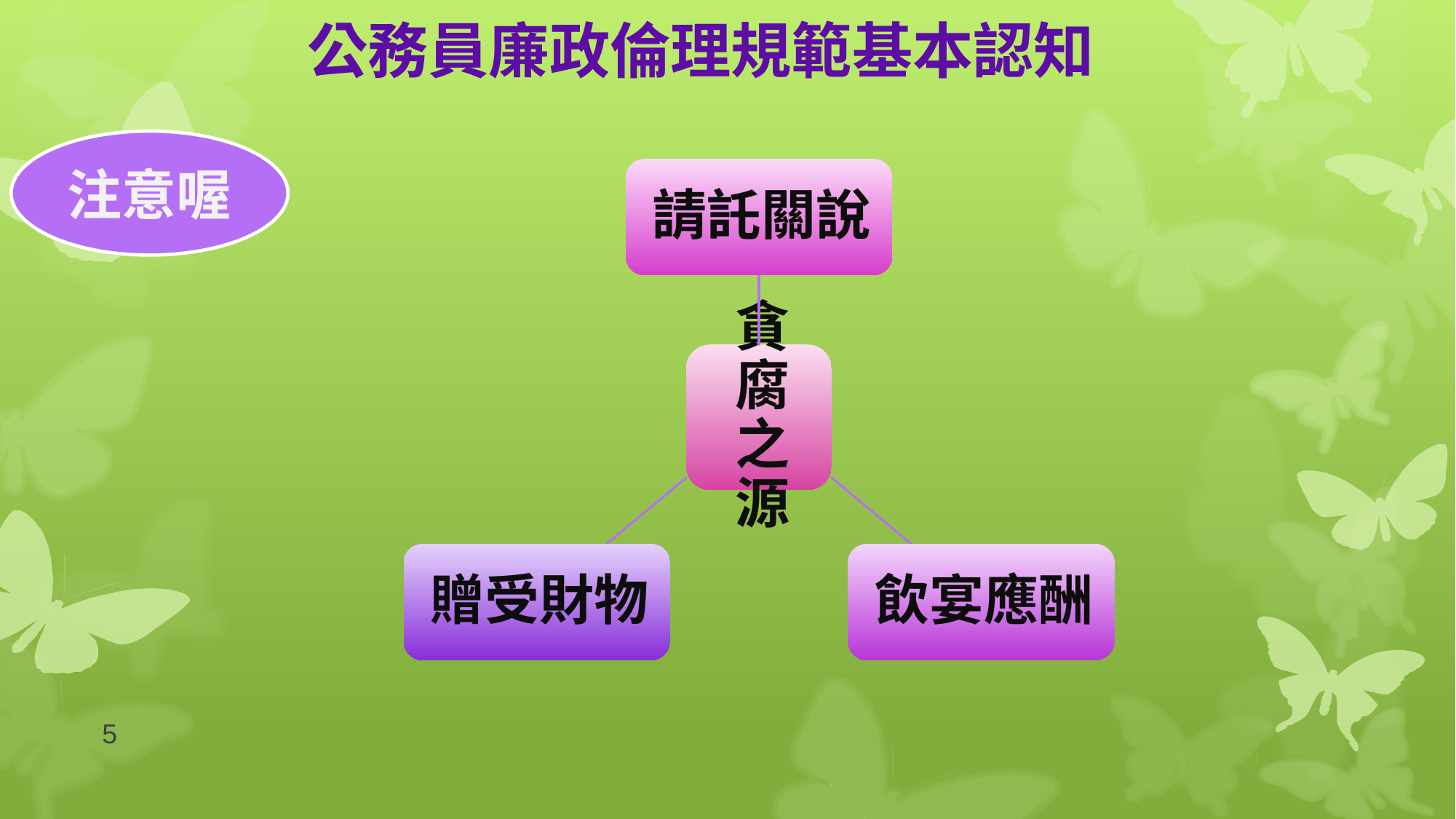

公務員廉政倫理規範基本認知
注意喔
貪腐之源
請託關說
飲宴應酬
贈受財物
5